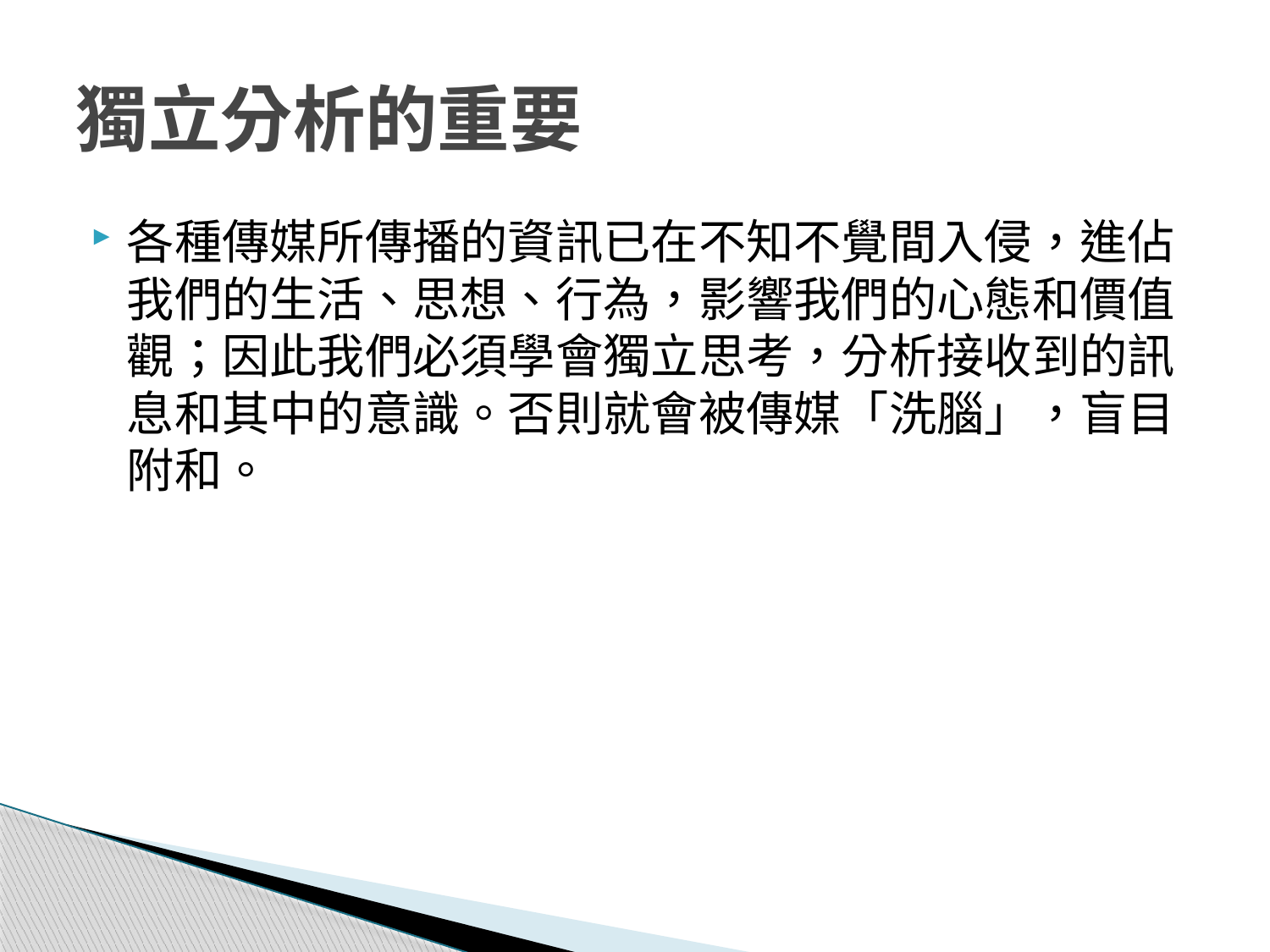

# 獨立分析的重要
各種傳媒所傳播的資訊已在不知不覺間入侵，進佔我們的生活、思想、行為，影響我們的心態和價值觀；因此我們必須學會獨立思考，分析接收到的訊息和其中的意識。否則就會被傳媒「洗腦」，盲目附和。